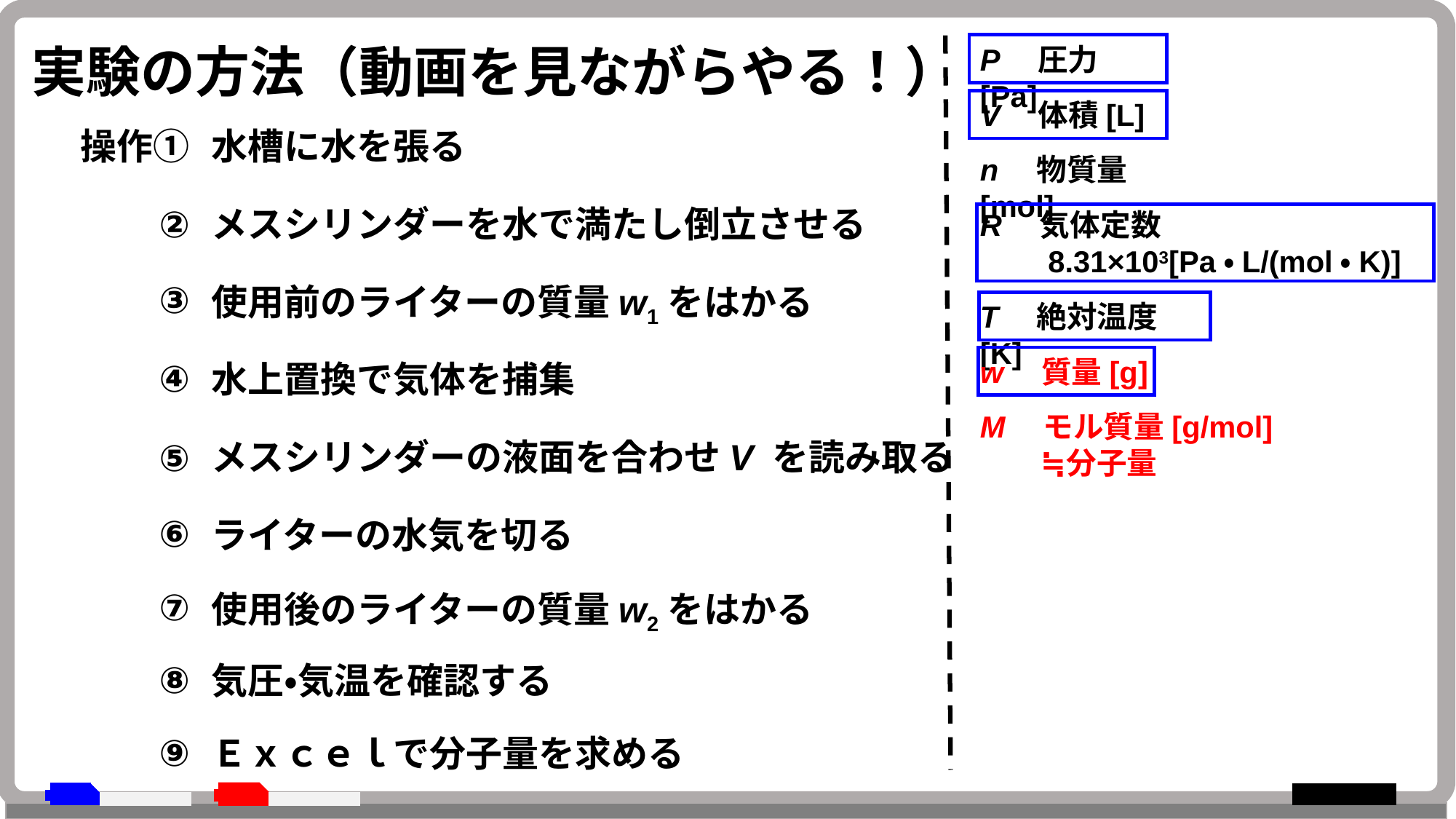

実験の方法（動画を見ながらやる！）

P　圧力[Pa]
V　体積[L]

操作①
水槽に水を張る
n　物質量[mol]
②
メスシリンダーを水で満たし倒立させる
R　気体定数
　　8.31×103[Pa・L/(mol・K)]

③
使用前のライターの質量w1をはかる
T　絶対温度[K]

w　質量[g]

④
水上置換で気体を捕集
M　モル質量[g/mol]
　　≒分子量
メスシリンダーの液面を合わせV を読み取る
⑤
⑥
ライターの水気を切る
⑦
使用後のライターの質量w2をはかる
⑧
気圧・気温を確認する
⑨
Ｅｘｃｅｌで分子量を求める